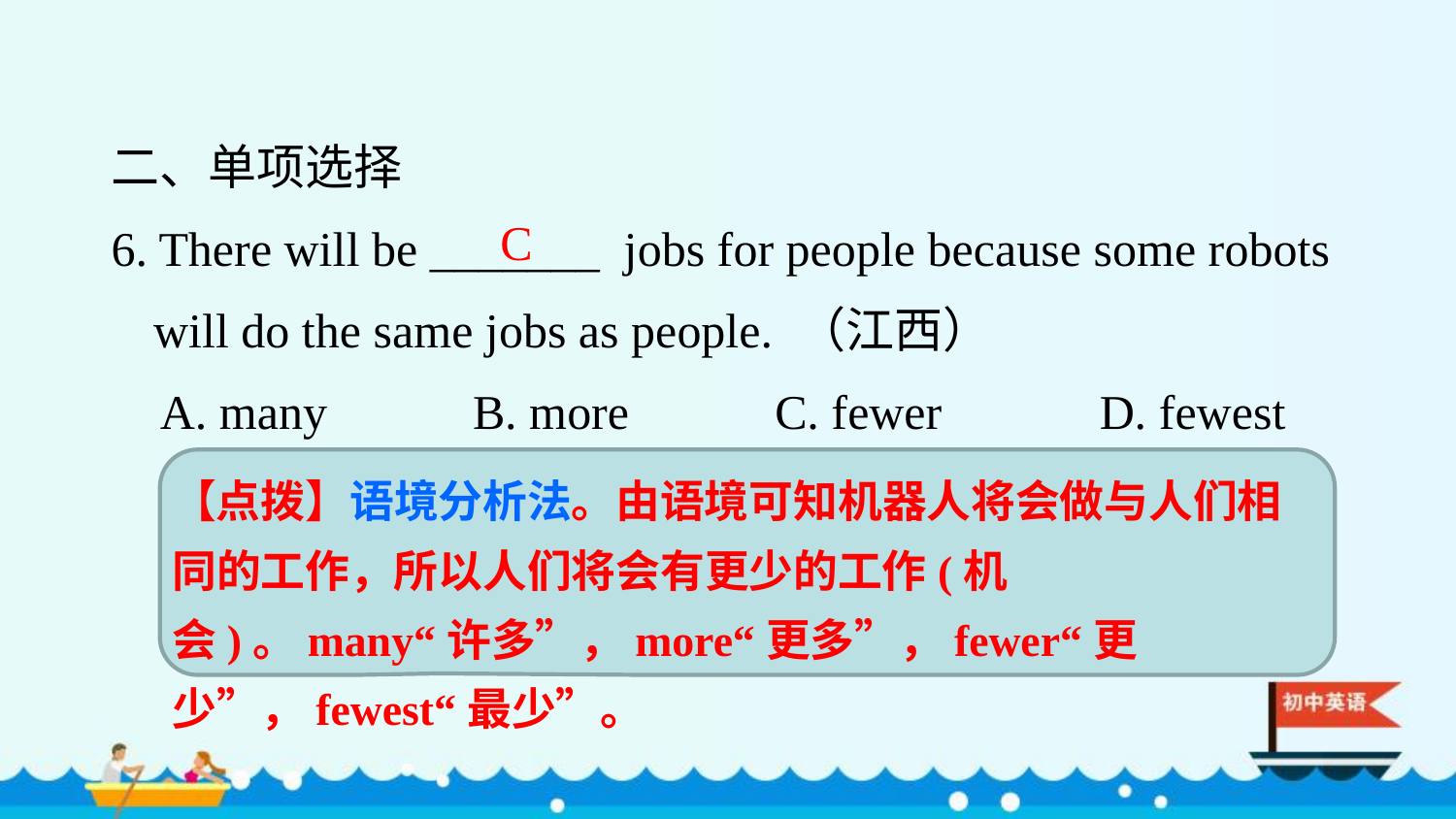

二、单项选择
6. There will be _______  jobs for people because some robots will do the same jobs as people. （江西）
    A. many            B. more            C. fewer             D. fewest
C

【点拨】语境分析法。由语境可知机器人将会做与人们相同的工作，所以人们将会有更少的工作(机会)。many“许多”，more“更多”，fewer“更少”，fewest“最少”。